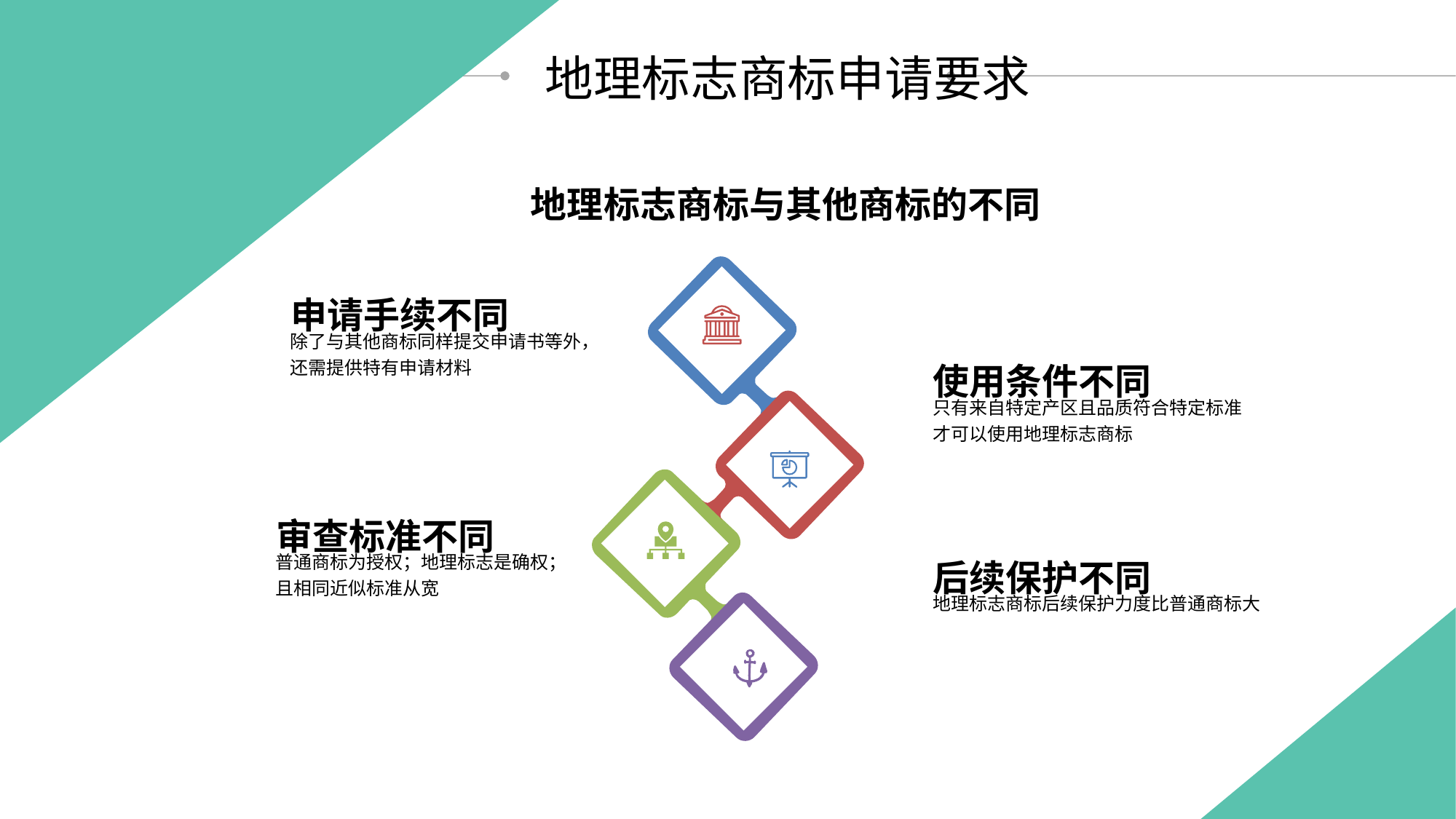

地理标志商标申请要求

地理标志商标与其他商标的不同

申请手续不同
除了与其他商标同样提交申请书等外，
还需提供特有申请材料

使用条件不同
只有来自特定产区且品质符合特定标准
才可以使用地理标志商标
sh

审查标准不同
普通商标为授权；地理标志是确权；
且相同近似标准从宽

后续保护不同
地理标志商标后续保护力度比普通商标大